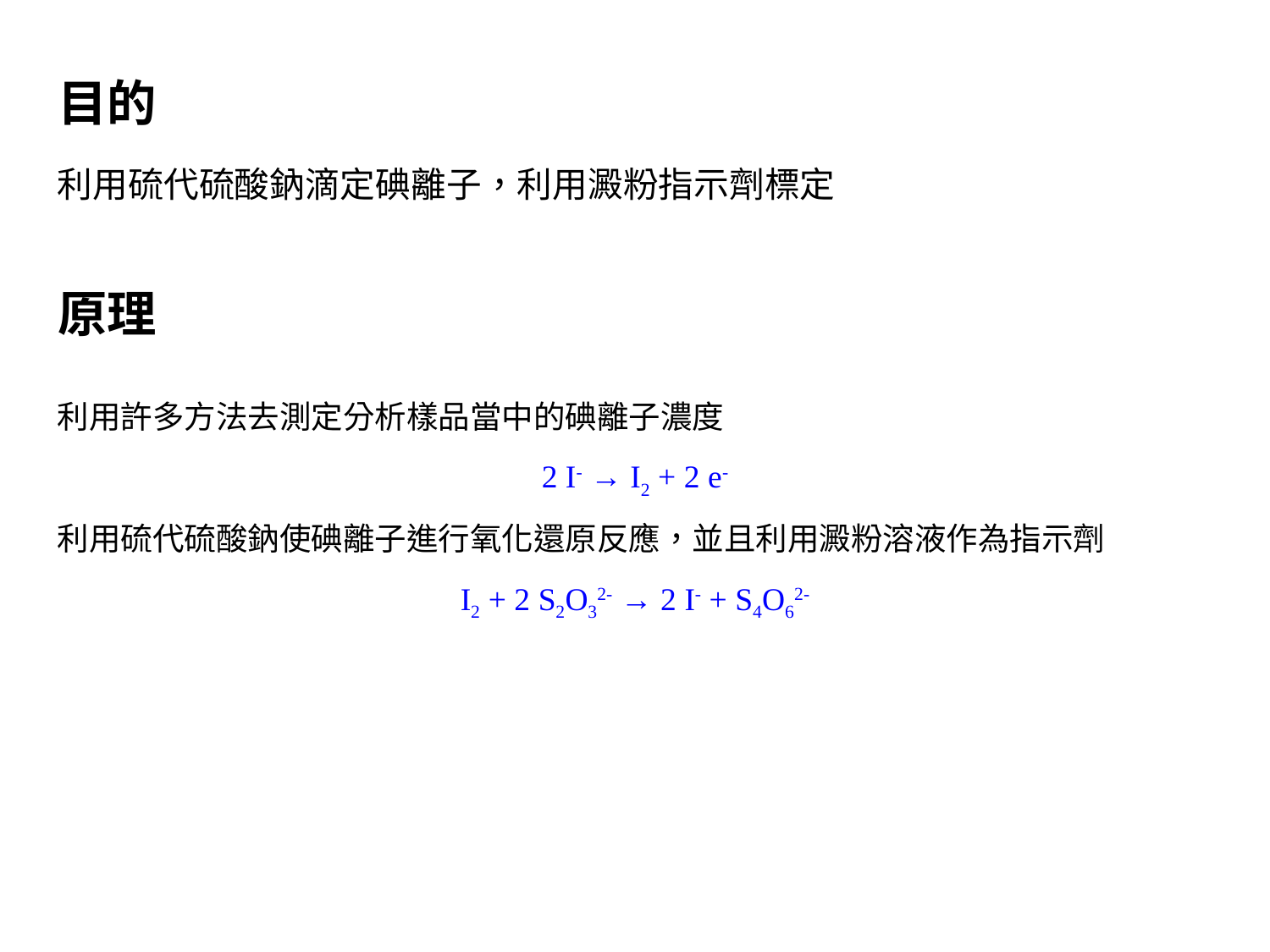

目的
利用硫代硫酸鈉滴定碘離子，利用澱粉指示劑標定
原理
利用許多方法去測定分析樣品當中的碘離子濃度
2 I- → I2 + 2 e-
利用硫代硫酸鈉使碘離子進行氧化還原反應，並且利用澱粉溶液作為指示劑
I2 + 2 S2O32- → 2 I- + S4O62-